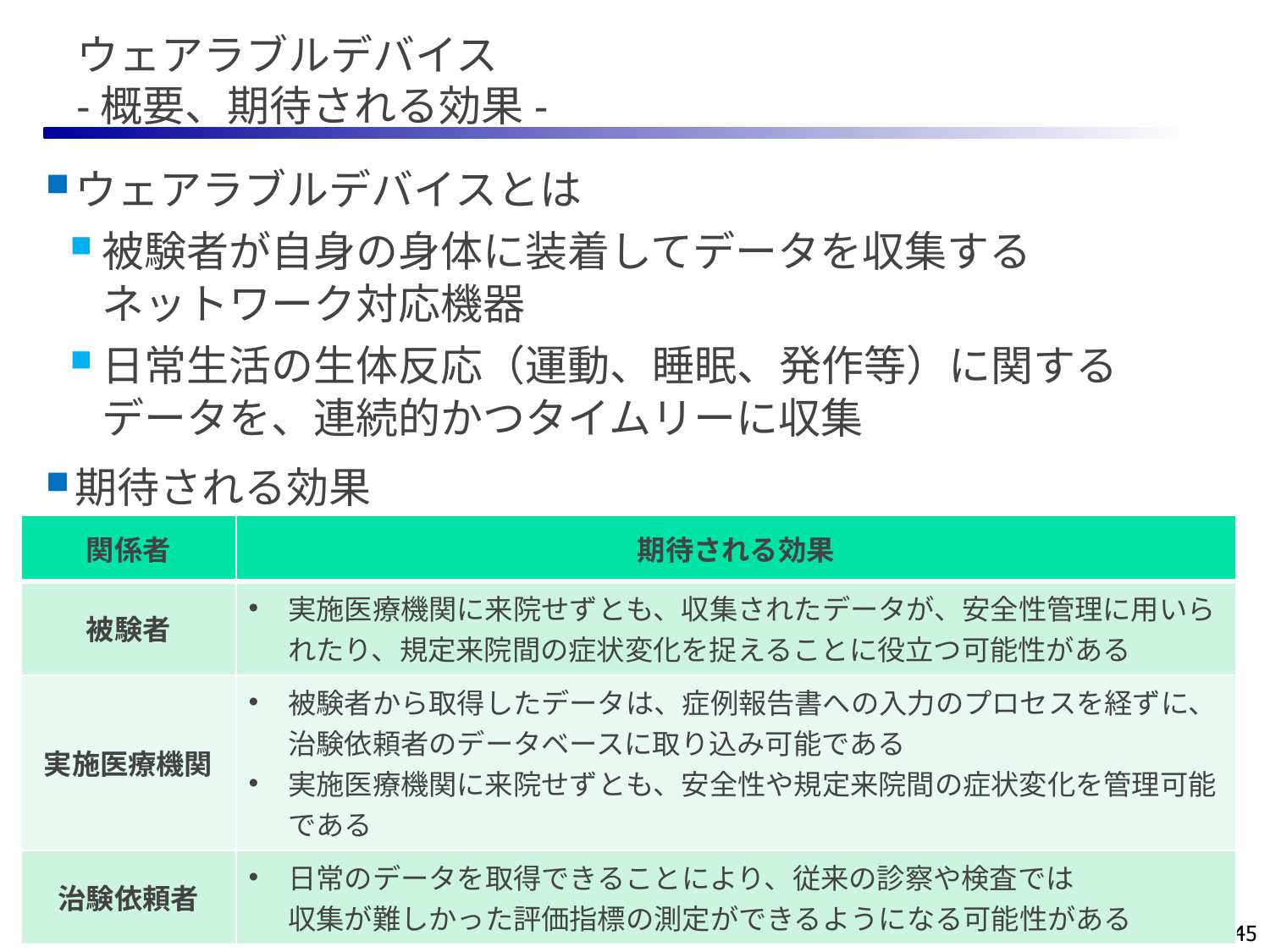

# ウェアラブルデバイス -概要、期待される効果-
ウェアラブルデバイスとは
被験者が自身の身体に装着してデータを収集する
ネットワーク対応機器
日常生活の生体反応（運動、睡眠、発作等）に関するデータを、連続的かつタイムリーに収集
期待される効果
| 関係者 | 期待される効果 |
| --- | --- |
| 被験者 | 実施医療機関に来院せずとも、収集されたデータが、安全性管理に用いられたり、規定来院間の症状変化を捉えることに役立つ可能性がある |
| 実施医療機関 | 被験者から取得したデータは、症例報告書への入力のプロセスを経ずに、治験依頼者のデータベースに取り込み可能である 実施医療機関に来院せずとも、安全性や規定来院間の症状変化を管理可能である |
| 治験依頼者 | 日常のデータを取得できることにより、従来の診察や検査では 収集が難しかった評価指標の測定ができるようになる可能性がある |
45